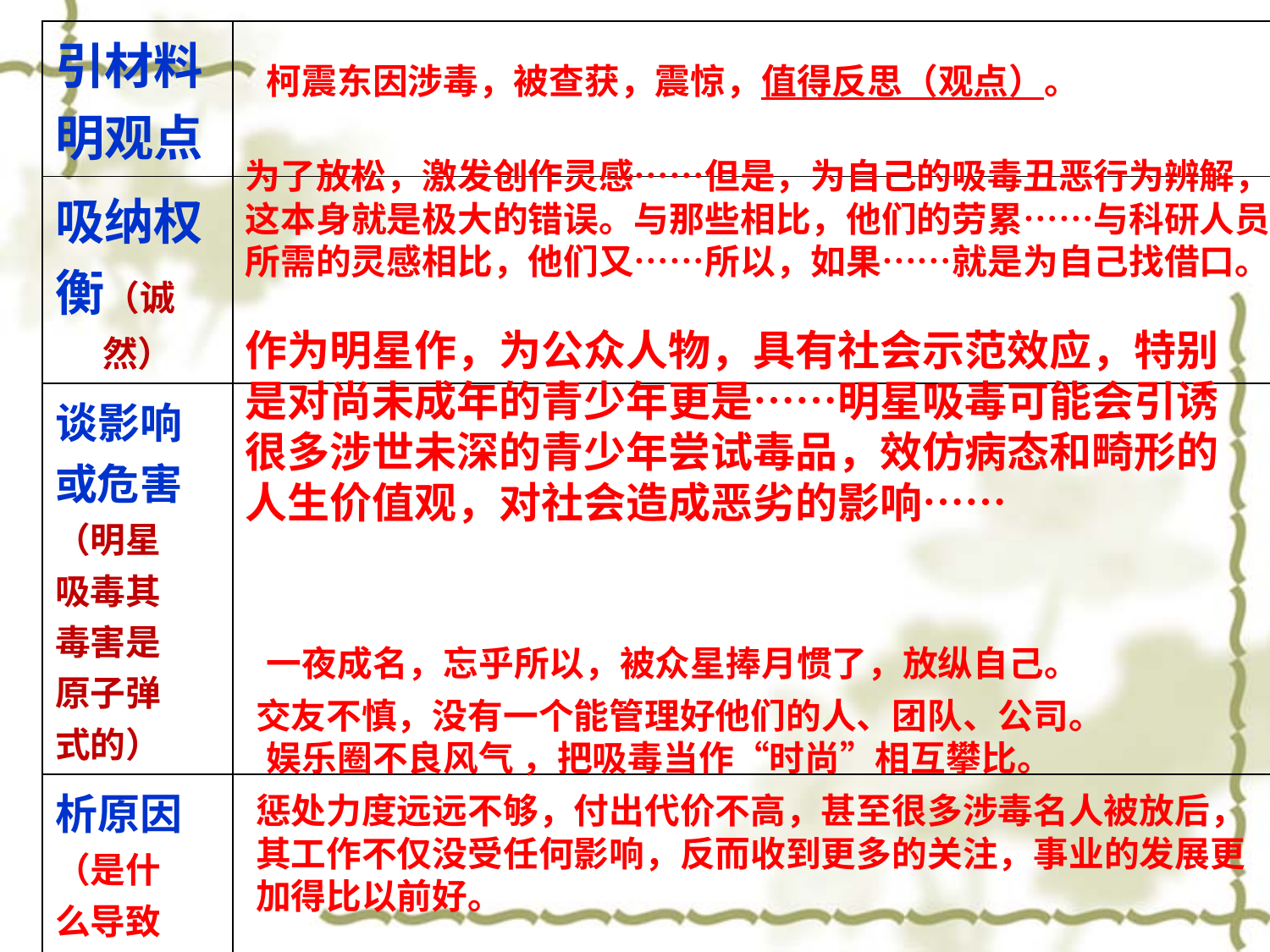

| 引材料 明观点 |  |
| --- | --- |
| 吸纳权 衡（诚然） |  |
| 谈影响 或危害 （明星 吸毒其 毒害是 原子弹 式的） |  |
| 析原因 （是什 么导致 明星热 衷于毒呢？） |  |
柯震东因涉毒，被查获，震惊，值得反思（观点）。
为了放松，激发创作灵感……但是，为自己的吸毒丑恶行为辨解，这本身就是极大的错误。与那些相比，他们的劳累……与科研人员所需的灵感相比，他们又……所以，如果……就是为自己找借口。
作为明星作，为公众人物，具有社会示范效应，特别是对尚未成年的青少年更是……明星吸毒可能会引诱很多涉世未深的青少年尝试毒品，效仿病态和畸形的人生价值观，对社会造成恶劣的影响……
一夜成名，忘乎所以，被众星捧月惯了，放纵自己。
交友不慎，没有一个能管理好他们的人、团队、公司。
娱乐圈不良风气 ，把吸毒当作“时尚”相互攀比。
惩处力度远远不够，付出代价不高，甚至很多涉毒名人被放后，其工作不仅没受任何影响，反而收到更多的关注，事业的发展更加得比以前好。